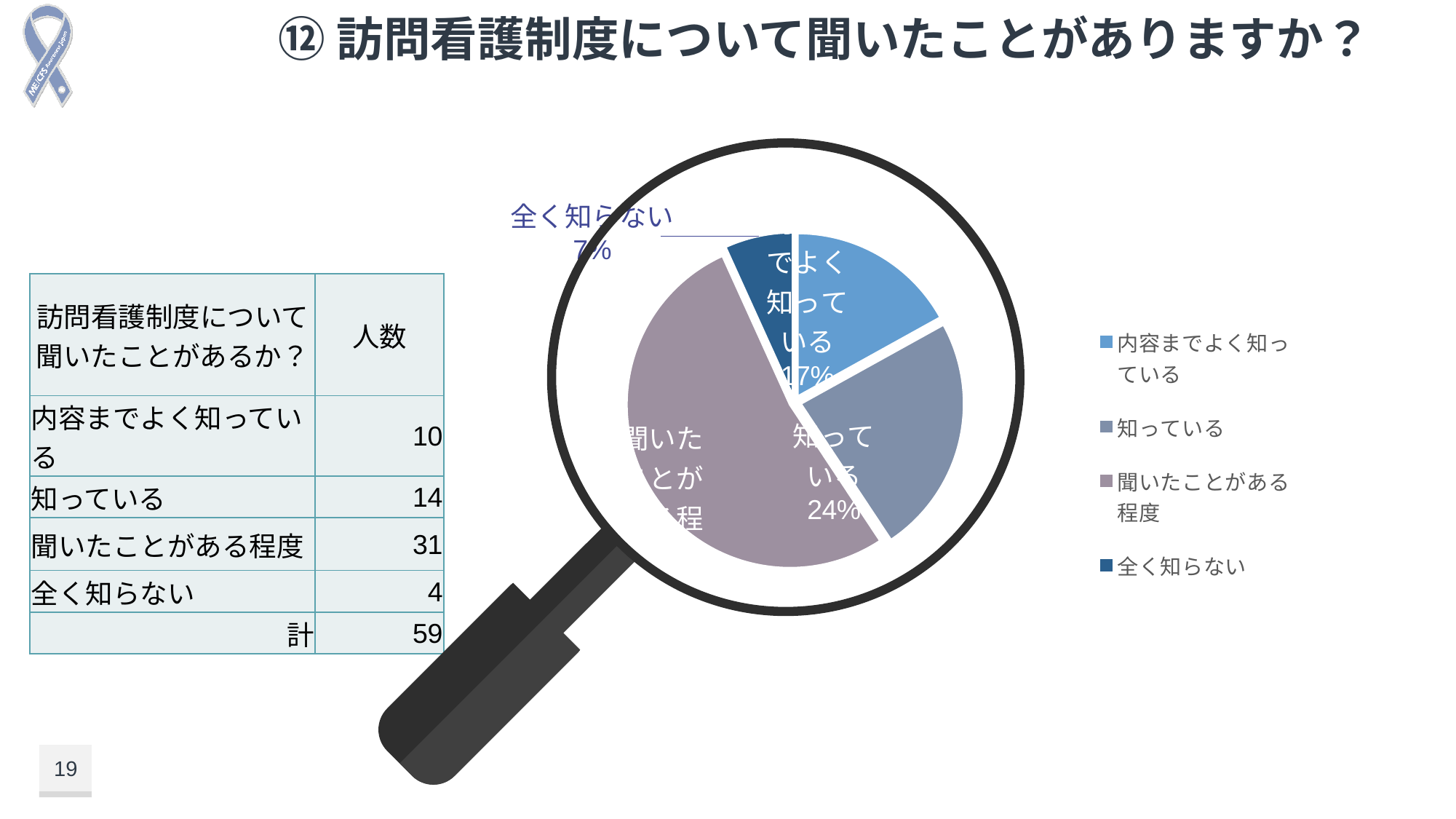

# ⑫訪問看護制度について聞いたことがありますか？

### Chart

| Category | 人数 |
|---|---|
| 内容までよく知っている | 10.0 |
| 知っている | 14.0 |
| 聞いたことがある程度 | 31.0 |
| 全く知らない | 4.0 |

| 訪問看護制度について聞いたことがあるか？ | 人数 |
| --- | --- |
| 内容までよく知っている | 10 |
| 知っている | 14 |
| 聞いたことがある程度 | 31 |
| 全く知らない | 4 |
| 計 | 59 |
19